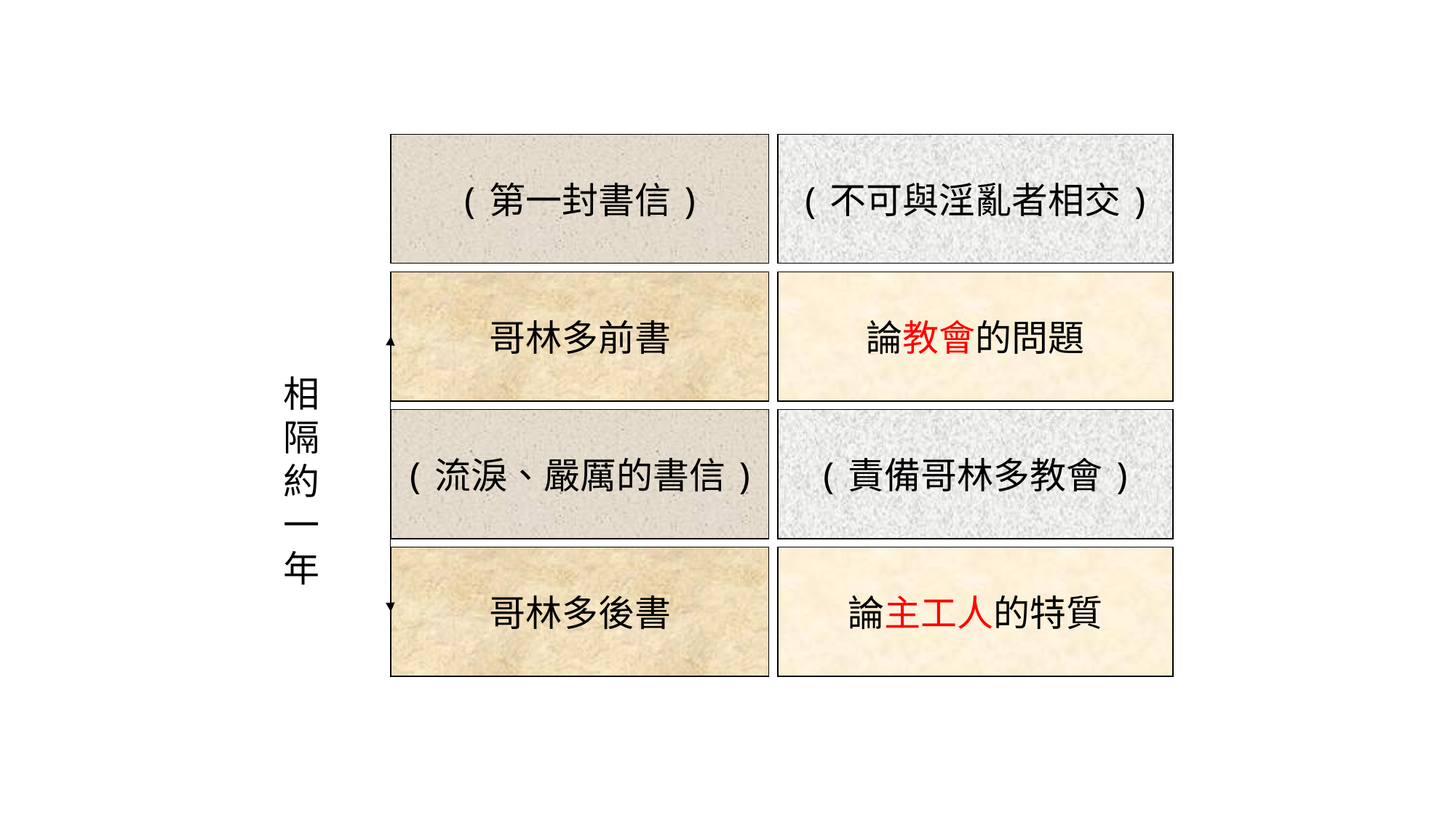

(第一封書信)
(不可與淫亂者相交)
哥林多前書
論教會的問題
相
隔
約
一
年
(流淚、嚴厲的書信)
(責備哥林多教會)
哥林多後書
論主工人的特質